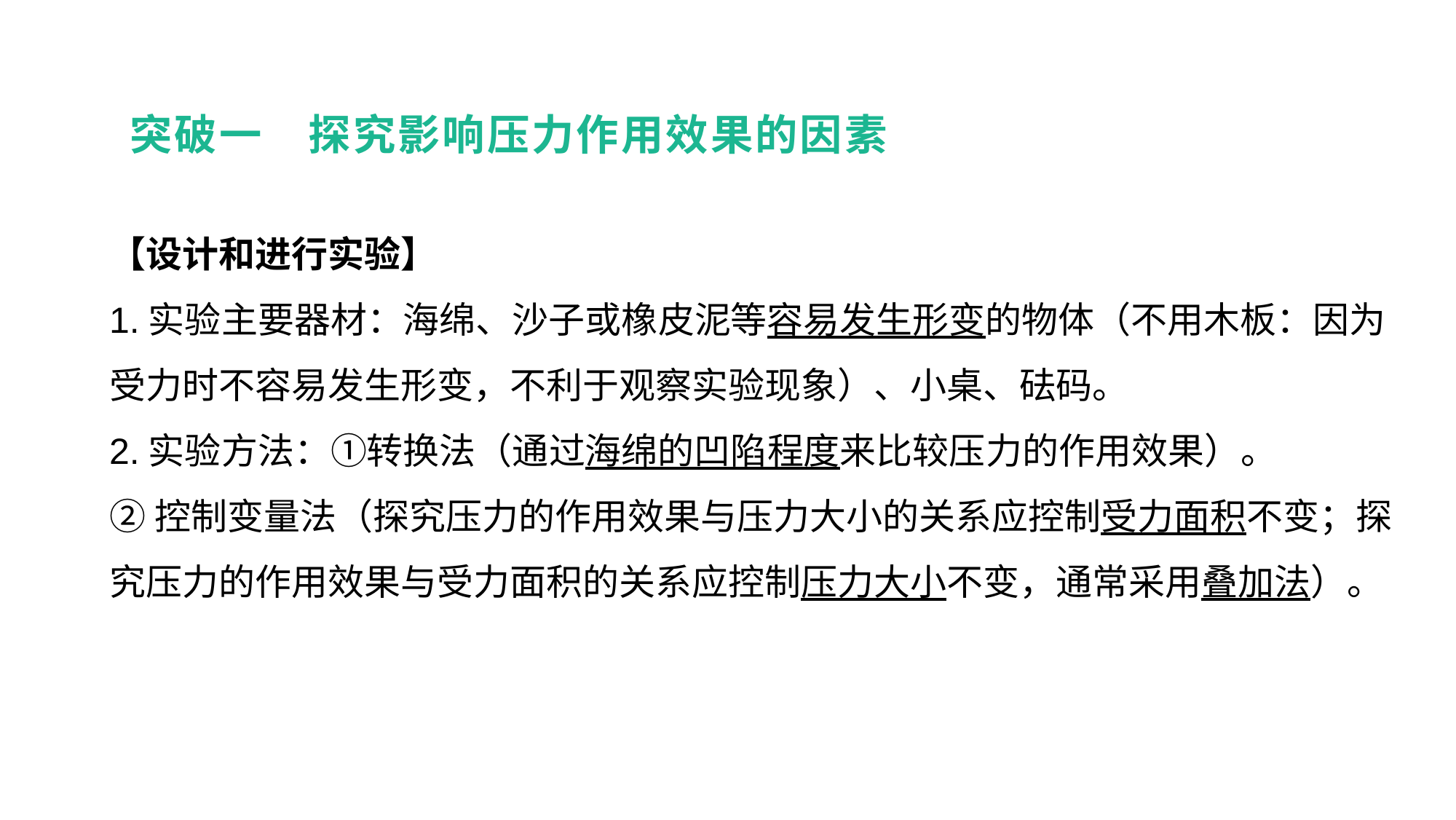

突破一　探究影响压力作用效果的因素
【设计和进行实验】
1.实验主要器材：海绵、沙子或橡皮泥等容易发生形变的物体（不用木板：因为受力时不容易发生形变，不利于观察实验现象）、小桌、砝码。
2.实验方法：①转换法（通过海绵的凹陷程度来比较压力的作用效果）。
②控制变量法（探究压力的作用效果与压力大小的关系应控制受力面积不变；探究压力的作用效果与受力面积的关系应控制压力大小不变，通常采用叠加法）。
实验突破 素养提升